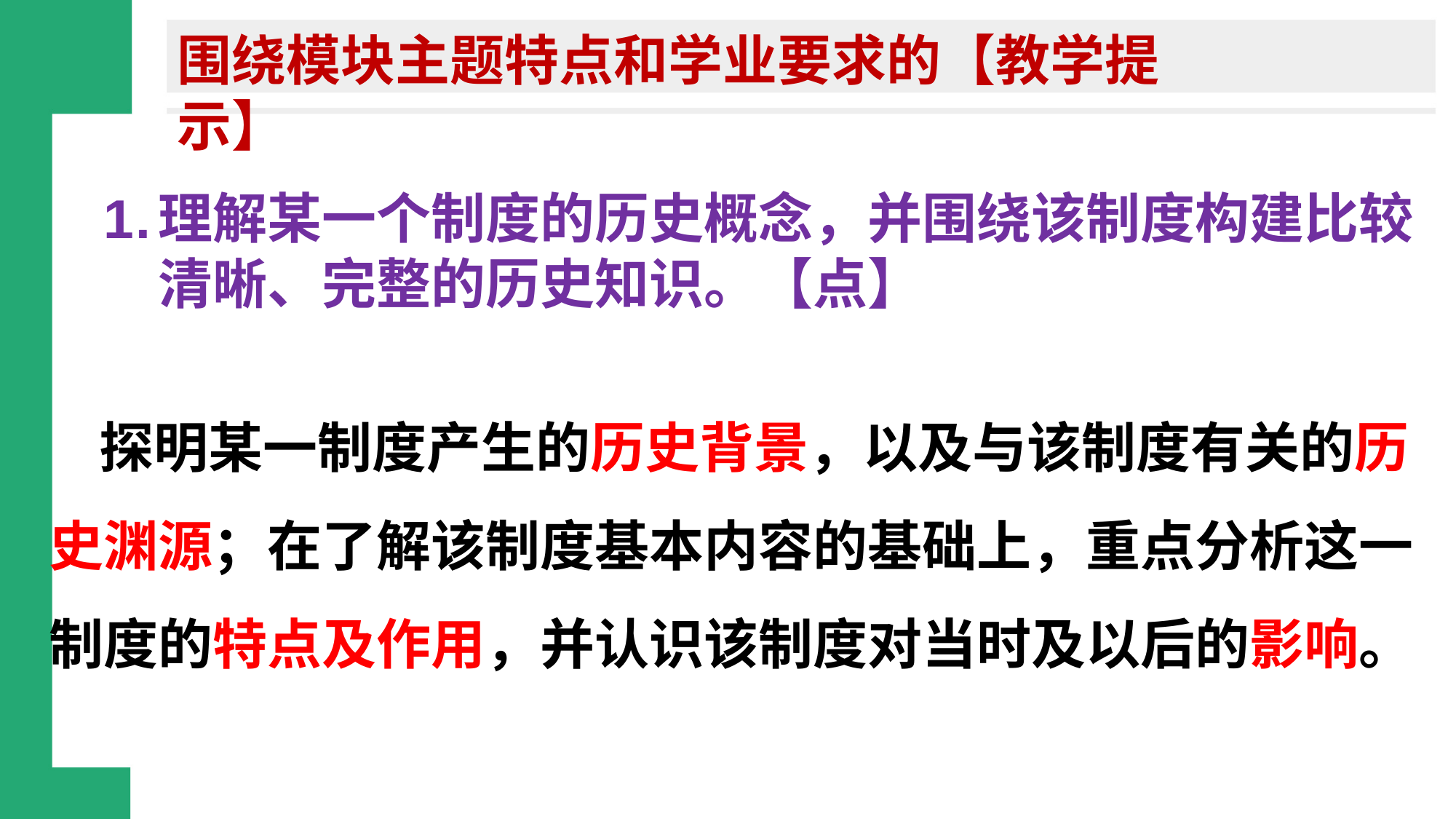

理解某一个制度的历史概念，并围绕该制度构建比较清晰、完整的历史知识。【点】

   探明某一制度产生的历史背景，以及与该制度有关的历史渊源；在了解该制度基本内容的基础上，重点分析这一制度的特点及作用，并认识该制度对当时及以后的影响。
围绕模块主题特点和学业要求的【教学提示】